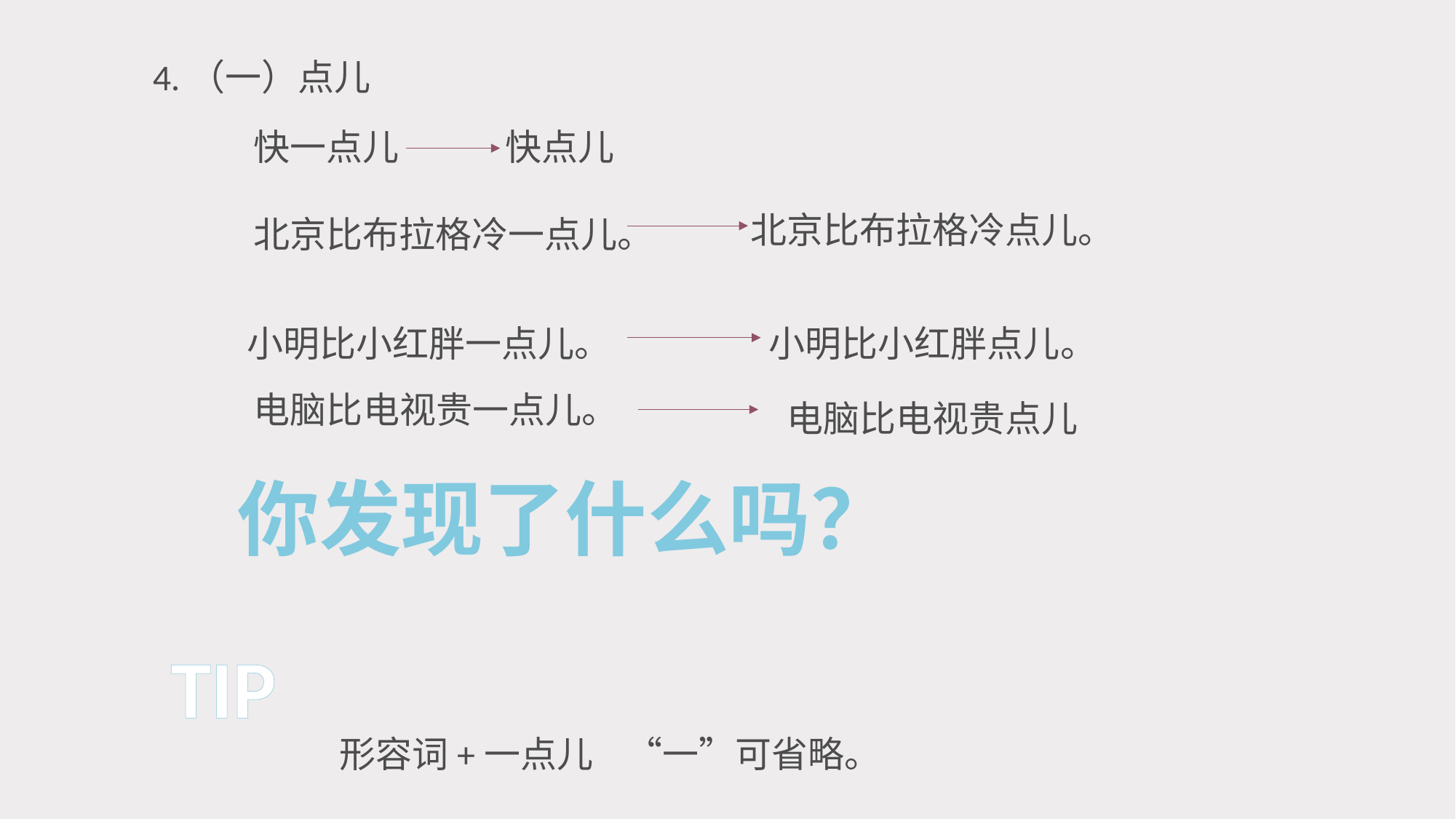

4.（一）点儿
快一点儿             快点儿

北京比布拉格冷一点儿。

北京比布拉格冷点儿。
小明比小红胖一点儿。
小明比小红胖点儿。
电脑比电视贵一点儿。
电脑比电视贵点儿
你发现了什么吗？
TIP
形容词+一点儿    “一”可省略。